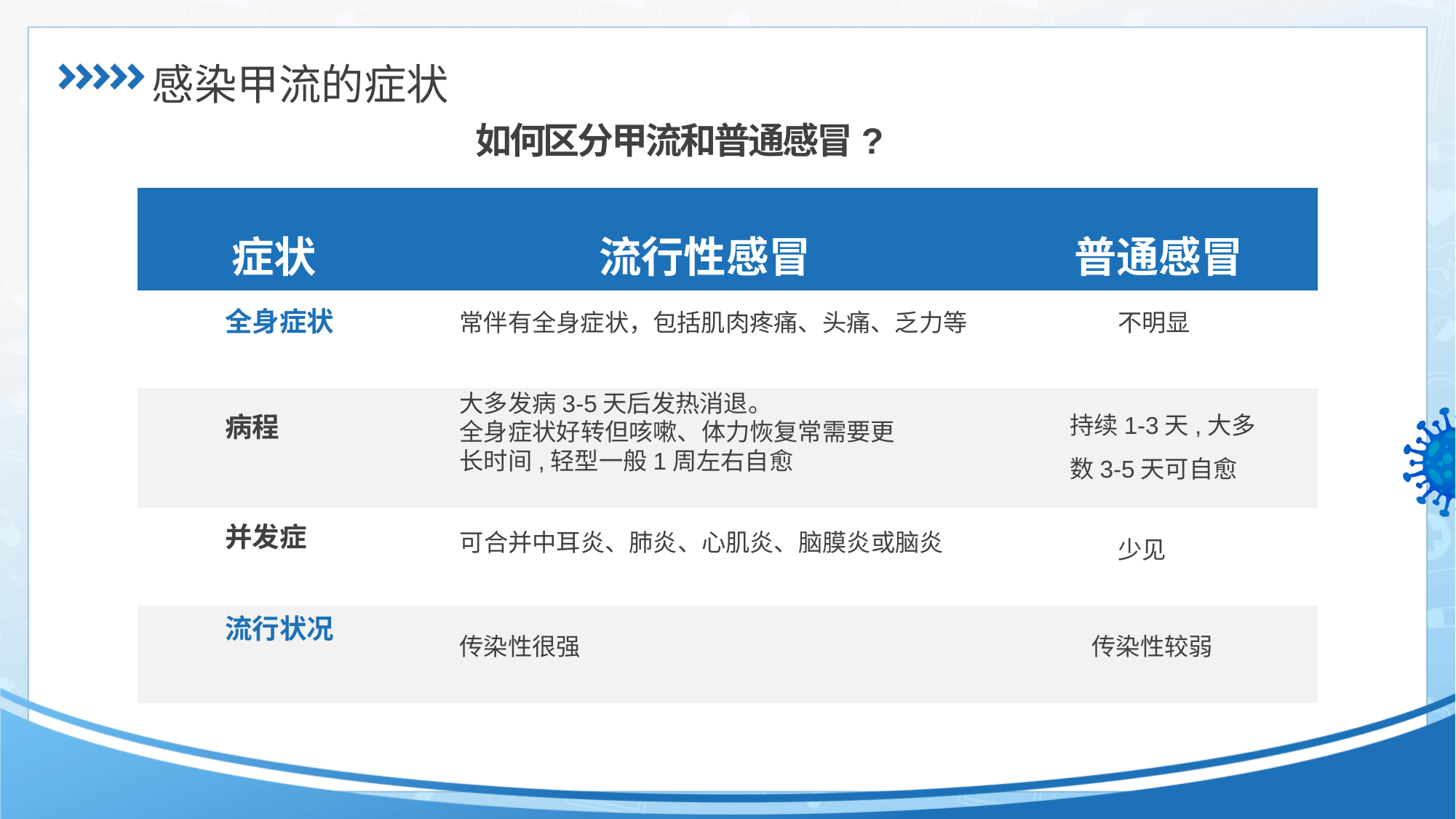

如何区分甲流和普通感冒?
| 症状 | 流行性感冒 | 普通感冒 |
| --- | --- | --- |
|  |  |  |
|  |  |  |
|  |  |  |
|  |  |  |
全身症状
病程
并发症
流行状况
常伴有全身症状，包括肌肉疼痛、头痛、乏力等
大多发病3-5天后发热消退。
全身症状好转但咳嗽、体力恢复常需要更长时间,轻型一般1周左右自愈
可合并中耳炎、肺炎、心肌炎、脑膜炎或脑炎
传染性很强
不明显
持续1-3天,大多数3-5天可自愈
少见
传染性较弱